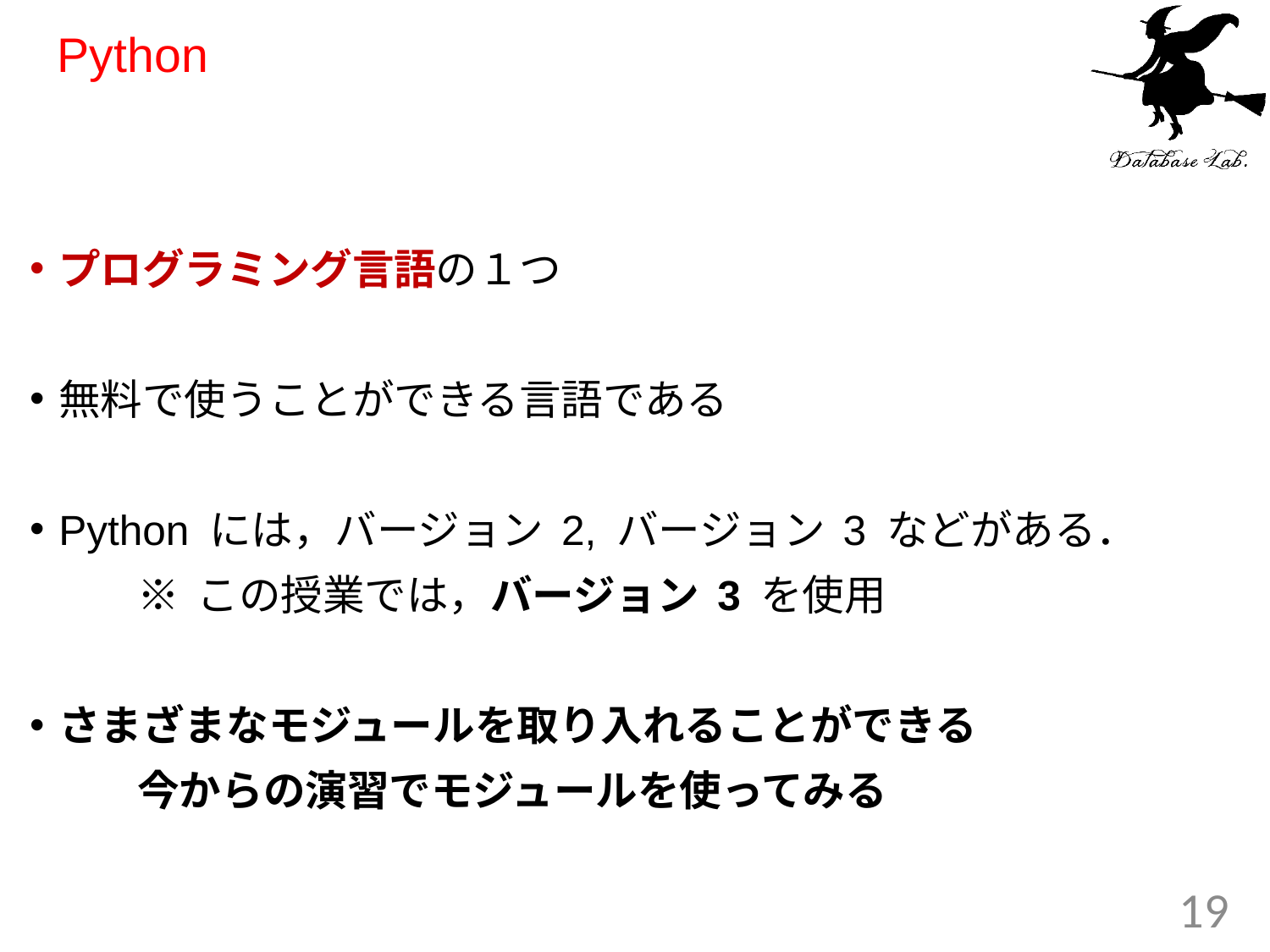

# Python
プログラミング言語の１つ

無料で使うことができる言語である

Python には，バージョン 2, バージョン 3 などがある．
	※ この授業では，バージョン 3 を使用

さまざまなモジュールを取り入れることができる
	今からの演習でモジュールを使ってみる

19